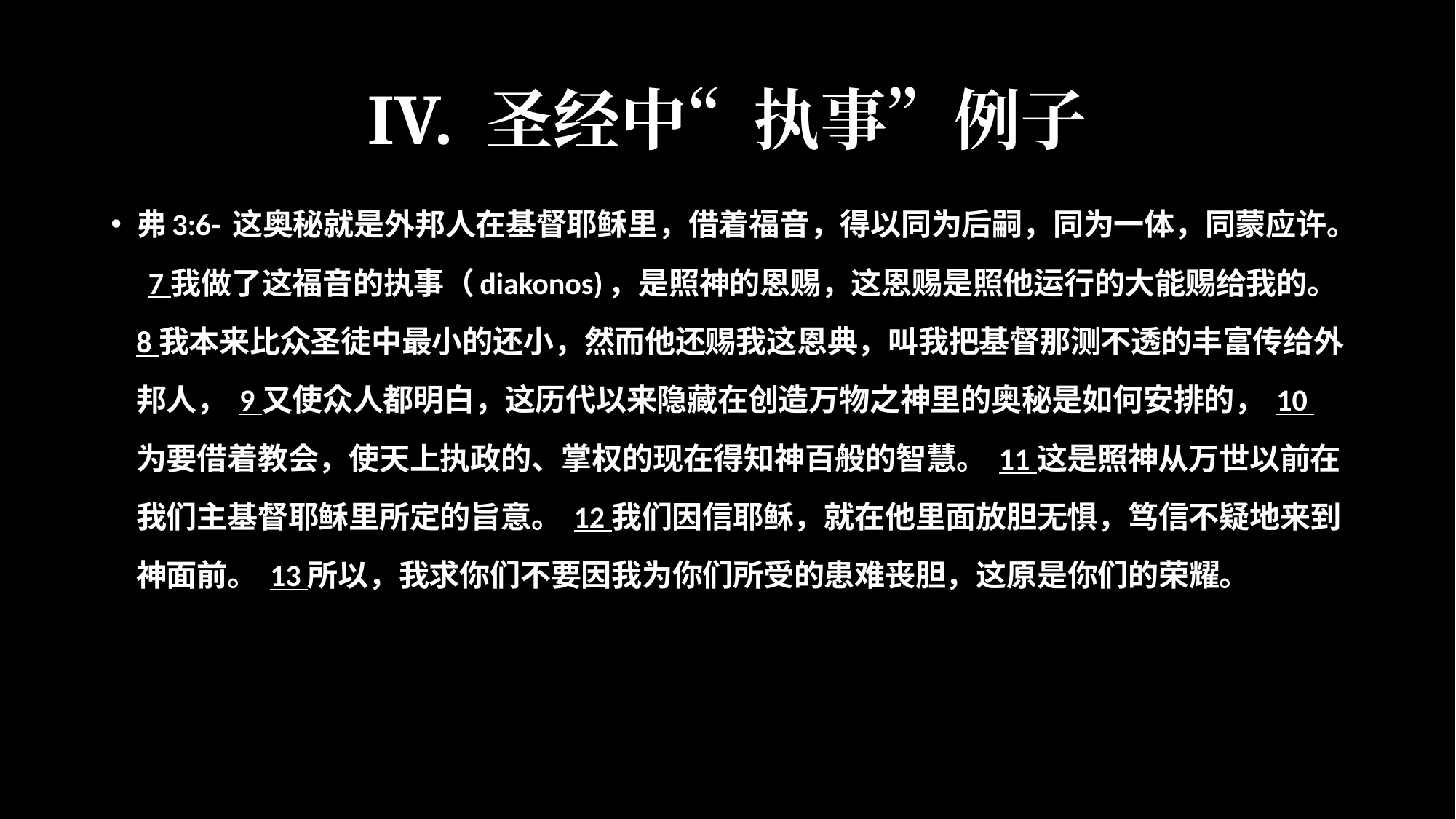

# IV. 圣经中“执事”例子
弗3:6- 这奥秘就是外邦人在基督耶稣里，借着福音，得以同为后嗣，同为一体，同蒙应许。 7 我做了这福音的执事（diakonos)，是照神的恩赐，这恩赐是照他运行的大能赐给我的。 8 我本来比众圣徒中最小的还小，然而他还赐我这恩典，叫我把基督那测不透的丰富传给外邦人， 9 又使众人都明白，这历代以来隐藏在创造万物之神里的奥秘是如何安排的， 10 为要借着教会，使天上执政的、掌权的现在得知神百般的智慧。 11 这是照神从万世以前在我们主基督耶稣里所定的旨意。 12 我们因信耶稣，就在他里面放胆无惧，笃信不疑地来到神面前。 13 所以，我求你们不要因我为你们所受的患难丧胆，这原是你们的荣耀。